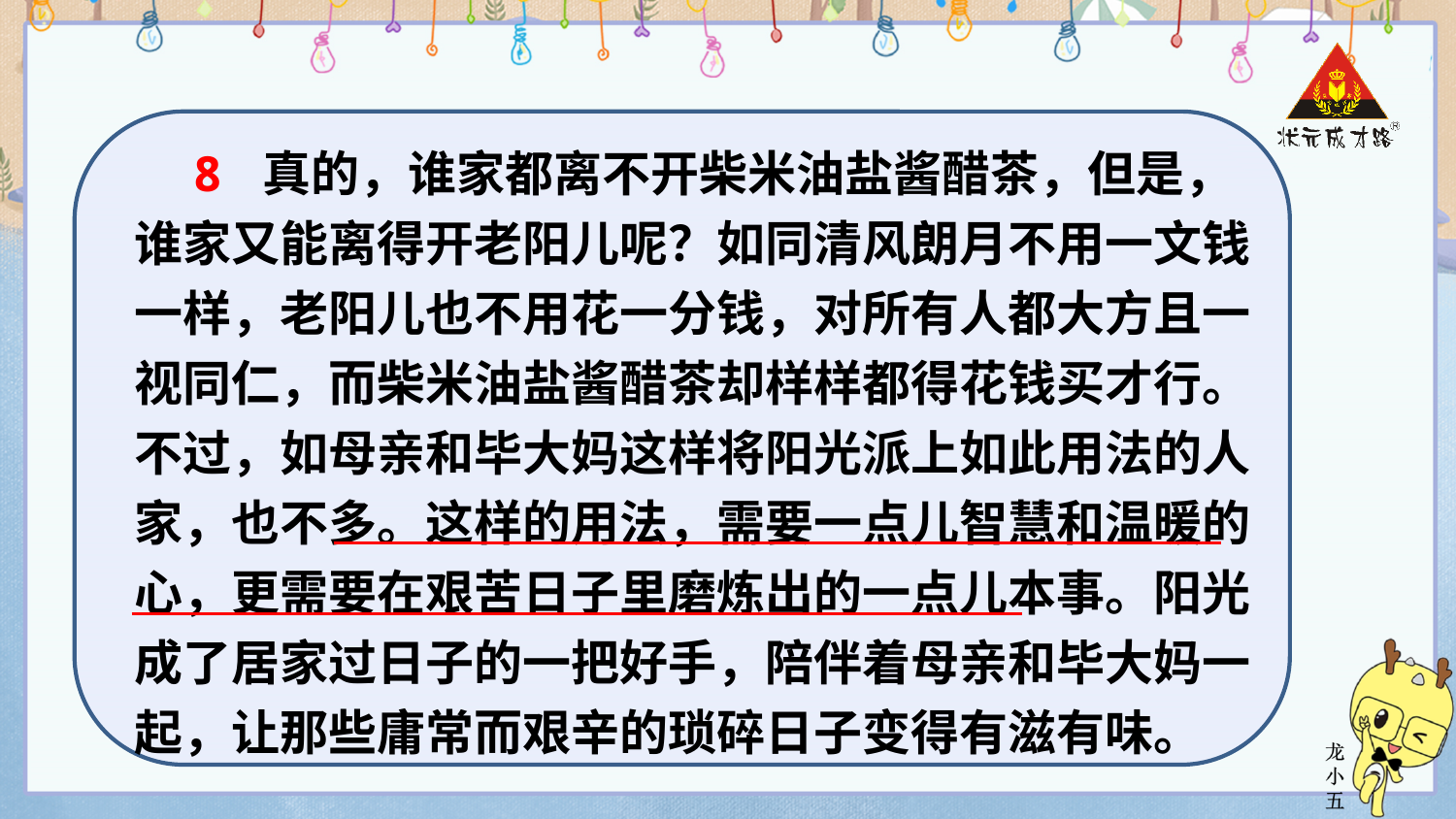

8 真的，谁家都离不开柴米油盐酱醋茶，但是，谁家又能离得开老阳儿呢？如同清风朗月不用一文钱一样，老阳儿也不用花一分钱，对所有人都大方且一视同仁，而柴米油盐酱醋茶却样样都得花钱买才行。不过，如母亲和毕大妈这样将阳光派上如此用法的人家，也不多。这样的用法，需要一点儿智慧和温暖的心，更需要在艰苦日子里磨炼出的一点儿本事。阳光成了居家过日子的一把好手，陪伴着母亲和毕大妈一起，让那些庸常而艰辛的琐碎日子变得有滋有味。